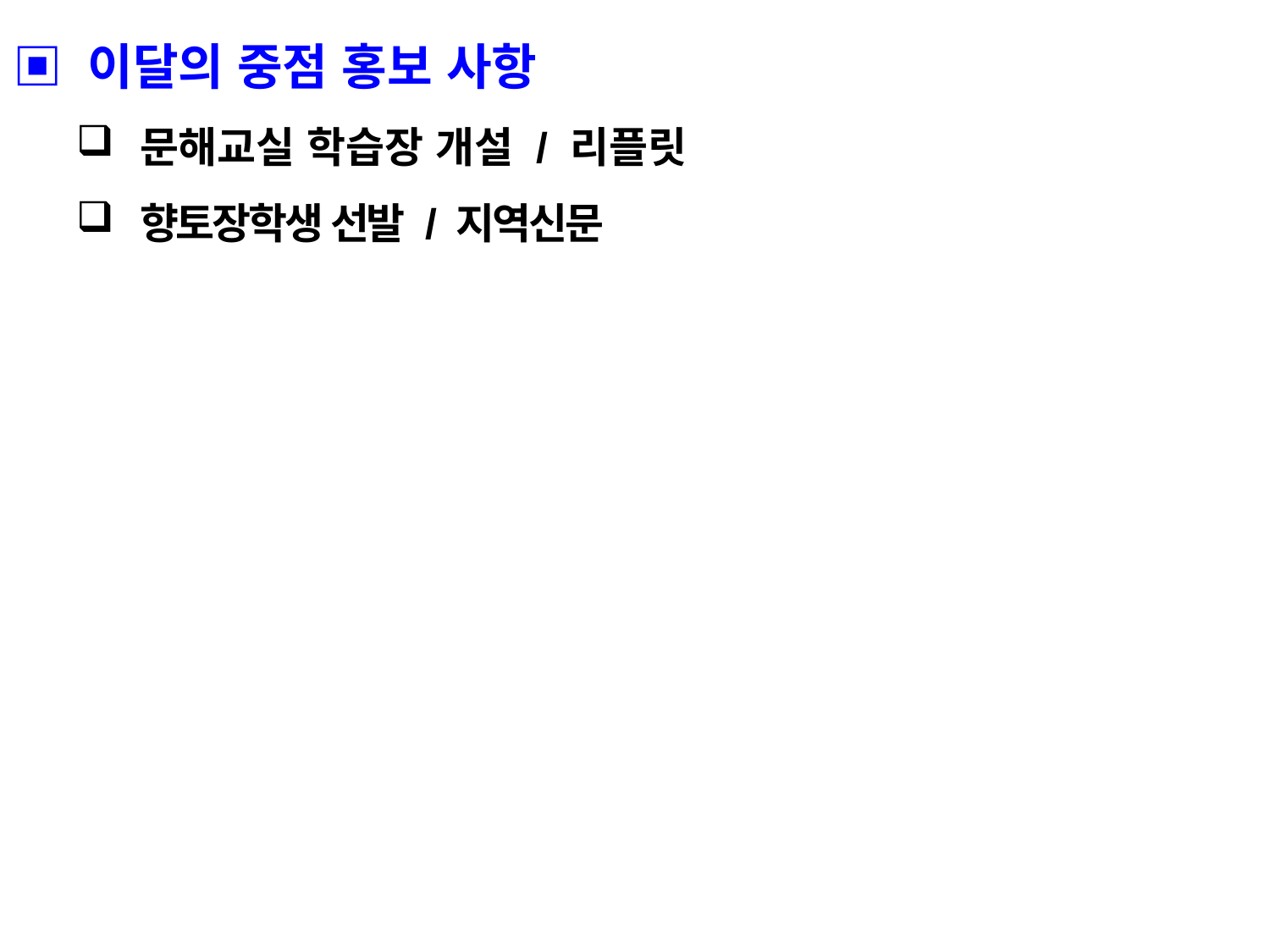

▣ 이달의 중점 홍보 사항
문해교실 학습장 개설 / 리플릿
향토장학생 선발 / 지역신문